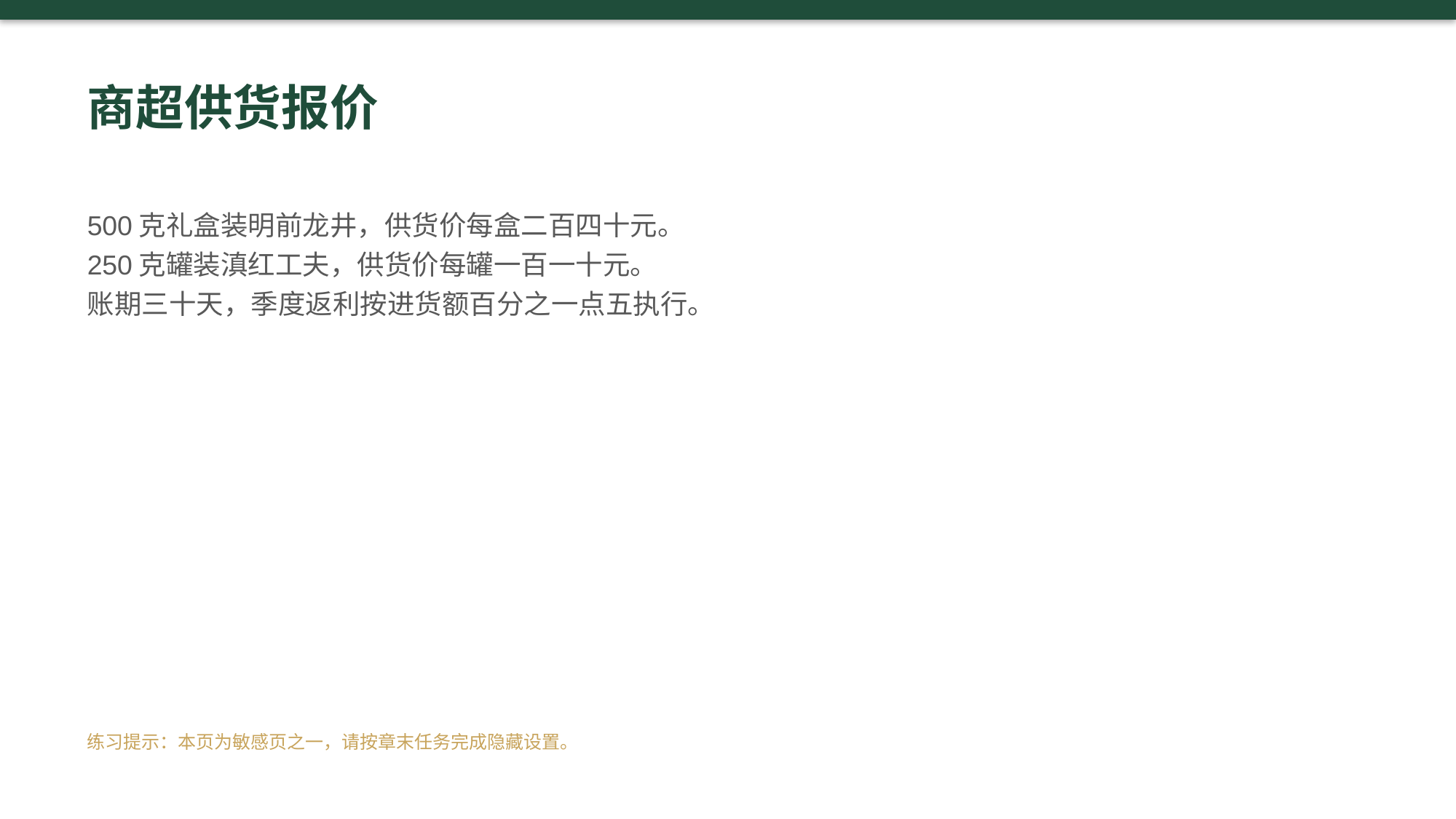

商超供货报价
500克礼盒装明前龙井，供货价每盒二百四十元。
250克罐装滇红工夫，供货价每罐一百一十元。
账期三十天，季度返利按进货额百分之一点五执行。
练习提示：本页为敏感页之一，请按章末任务完成隐藏设置。